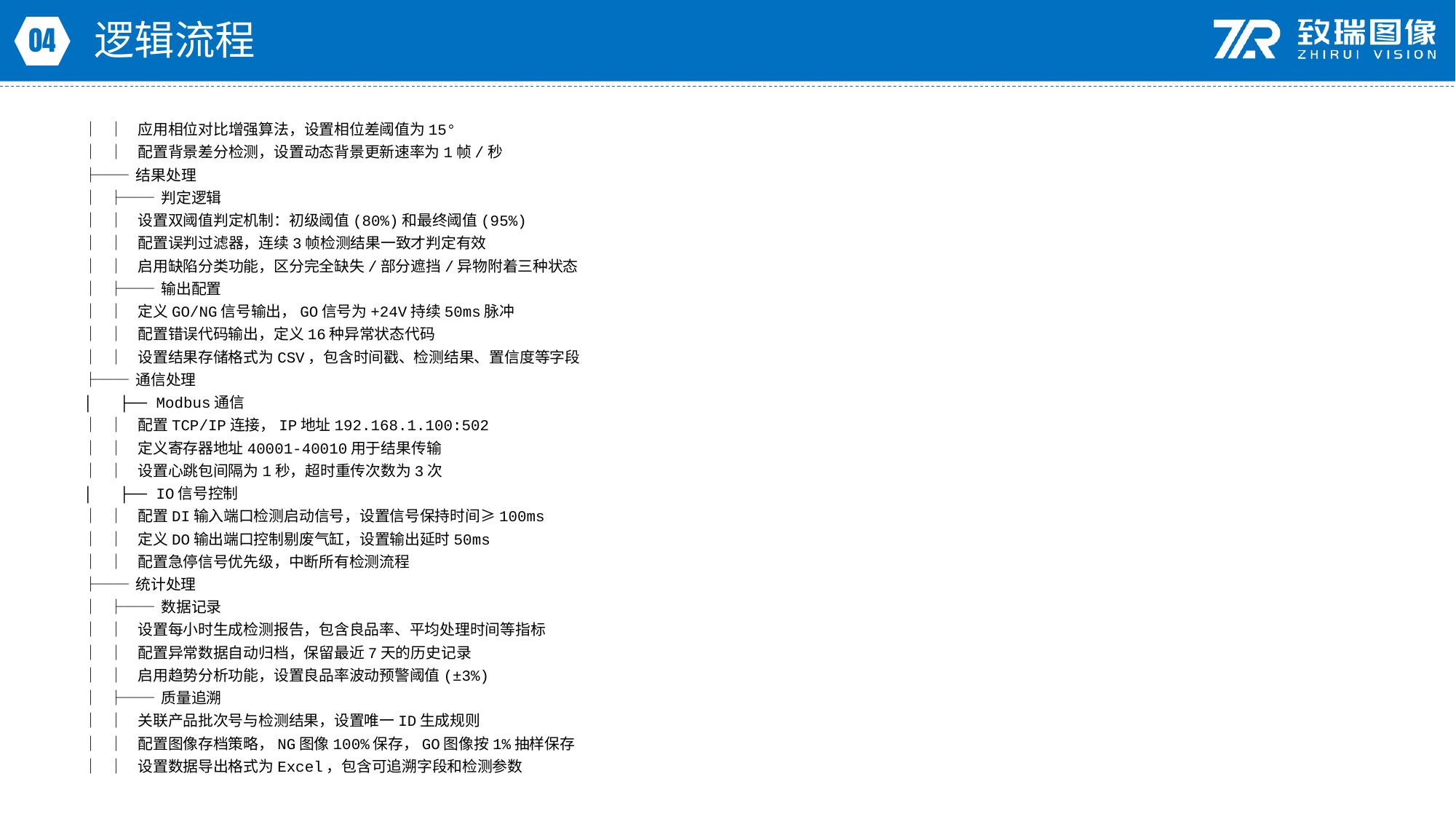

逻辑流程
04

│   │   应用相位对比增强算法，设置相位差阈值为15°
│   │   配置背景差分检测，设置动态背景更新速率为1帧/秒
├── 结果处理
│   ├── 判定逻辑
│   │   设置双阈值判定机制：初级阈值(80%)和最终阈值(95%)
│   │   配置误判过滤器，连续3帧检测结果一致才判定有效
│   │   启用缺陷分类功能，区分完全缺失/部分遮挡/异物附着三种状态
│   ├── 输出配置
│   │   定义GO/NG信号输出，GO信号为+24V持续50ms脉冲
│   │   配置错误代码输出，定义16种异常状态代码
│   │   设置结果存储格式为CSV，包含时间戳、检测结果、置信度等字段
├── 通信处理
│   ├── Modbus通信
│   │   配置TCP/IP连接，IP地址192.168.1.100:502
│   │   定义寄存器地址40001-40010用于结果传输
│   │   设置心跳包间隔为1秒，超时重传次数为3次
│   ├── IO信号控制
│   │   配置DI输入端口检测启动信号，设置信号保持时间≥100ms
│   │   定义DO输出端口控制剔废气缸，设置输出延时50ms
│   │   配置急停信号优先级，中断所有检测流程
├── 统计处理
│   ├── 数据记录
│   │   设置每小时生成检测报告，包含良品率、平均处理时间等指标
│   │   配置异常数据自动归档，保留最近7天的历史记录
│   │   启用趋势分析功能，设置良品率波动预警阈值(±3%)
│   ├── 质量追溯
│   │   关联产品批次号与检测结果，设置唯一ID生成规则
│   │   配置图像存档策略，NG图像100%保存，GO图像按1%抽样保存
│   │   设置数据导出格式为Excel，包含可追溯字段和检测参数